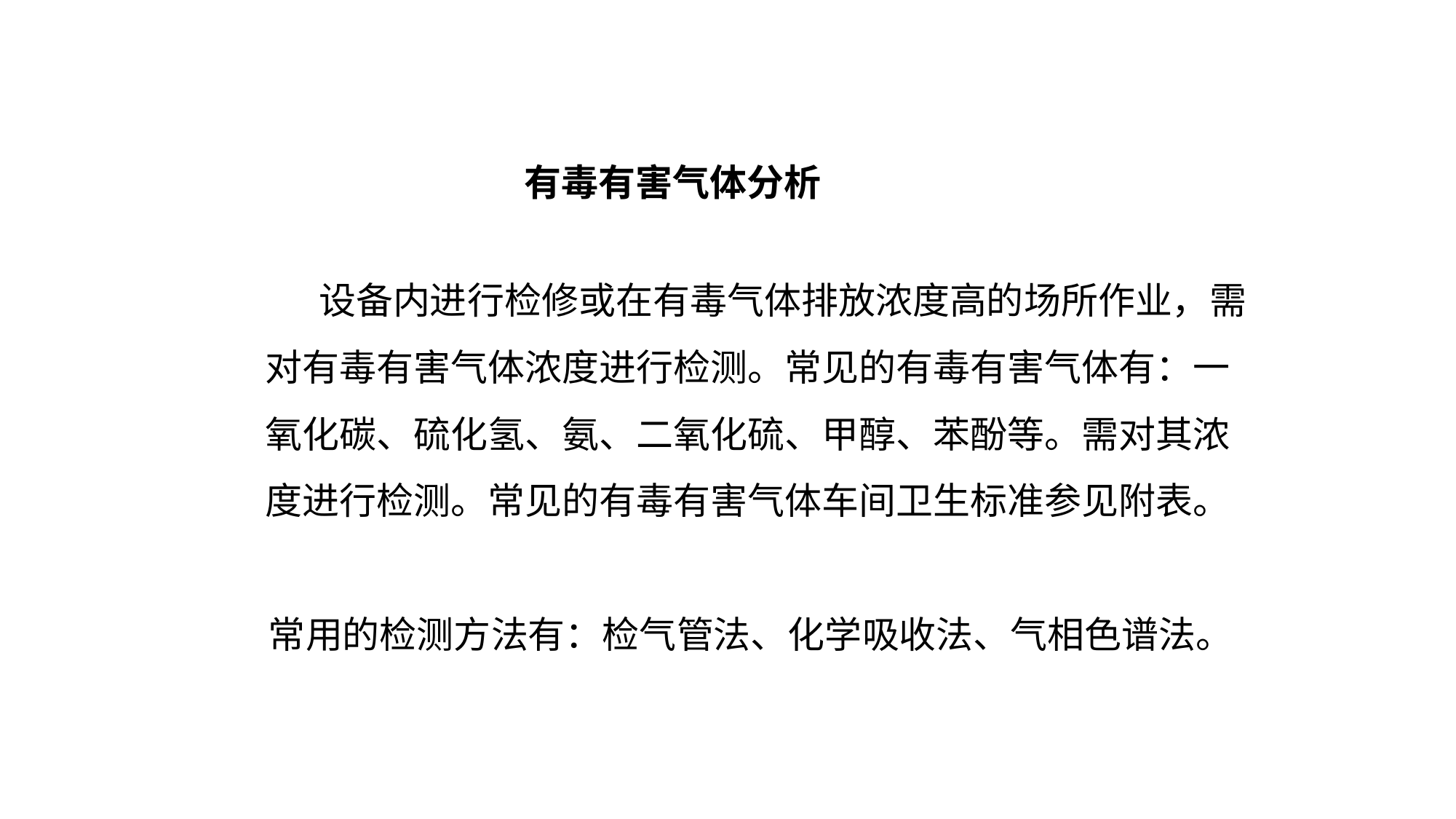

#

                                                            有毒有害气体分析

         设备内进行检修或在有毒气体排放浓度高的场所作业，需对有毒有害气体浓度进行检测。常见的有毒有害气体有：一氧化碳、硫化氢、氨、二氧化硫、甲醇、苯酚等。需对其浓度进行检测。常见的有毒有害气体车间卫生标准参见附表。

   常用的检测方法有：检气管法、化学吸收法、气相色谱法。